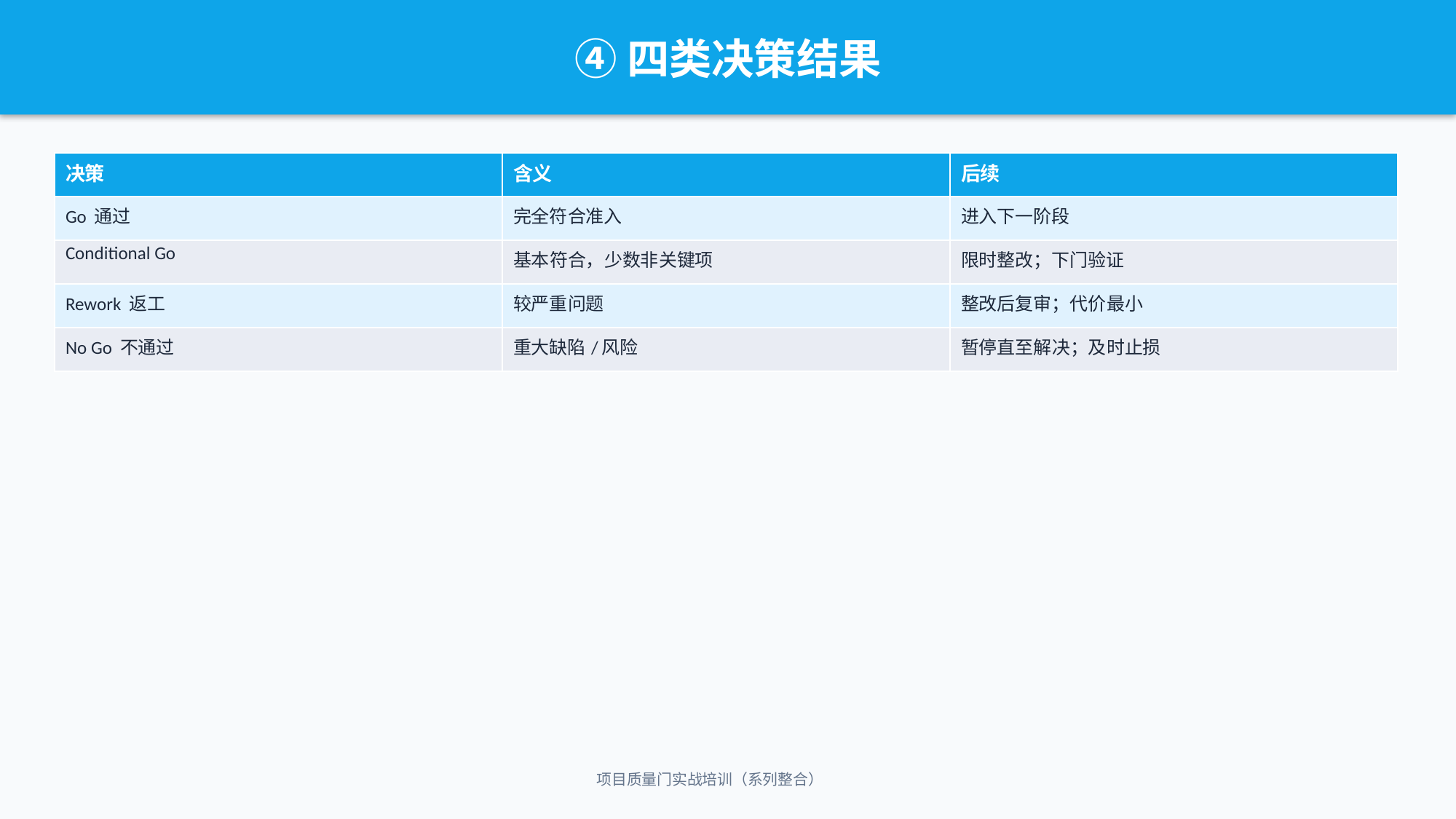

④四类决策结果
| 决策 | 含义 | 后续 |
| --- | --- | --- |
| Go 通过 | 完全符合准入 | 进入下一阶段 |
| Conditional Go | 基本符合，少数非关键项 | 限时整改；下门验证 |
| Rework 返工 | 较严重问题 | 整改后复审；代价最小 |
| No Go 不通过 | 重大缺陷/风险 | 暂停直至解决；及时止损 |
项目质量门实战培训（系列整合）